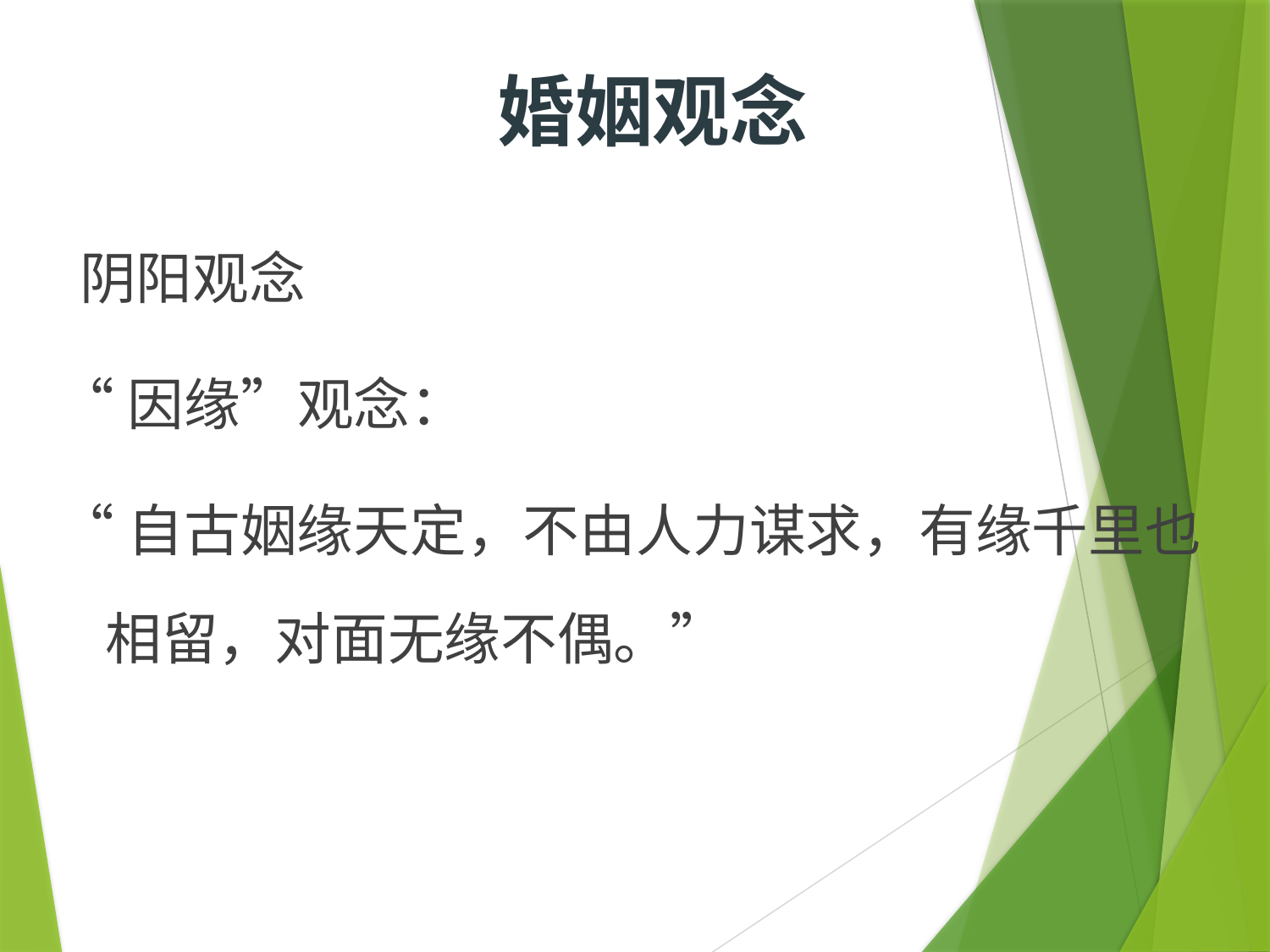

婚姻观念
  阴阳观念
“因缘”观念：
“自古姻缘天定，不由人力谋求，有缘千里也相留，对面无缘不偶。”